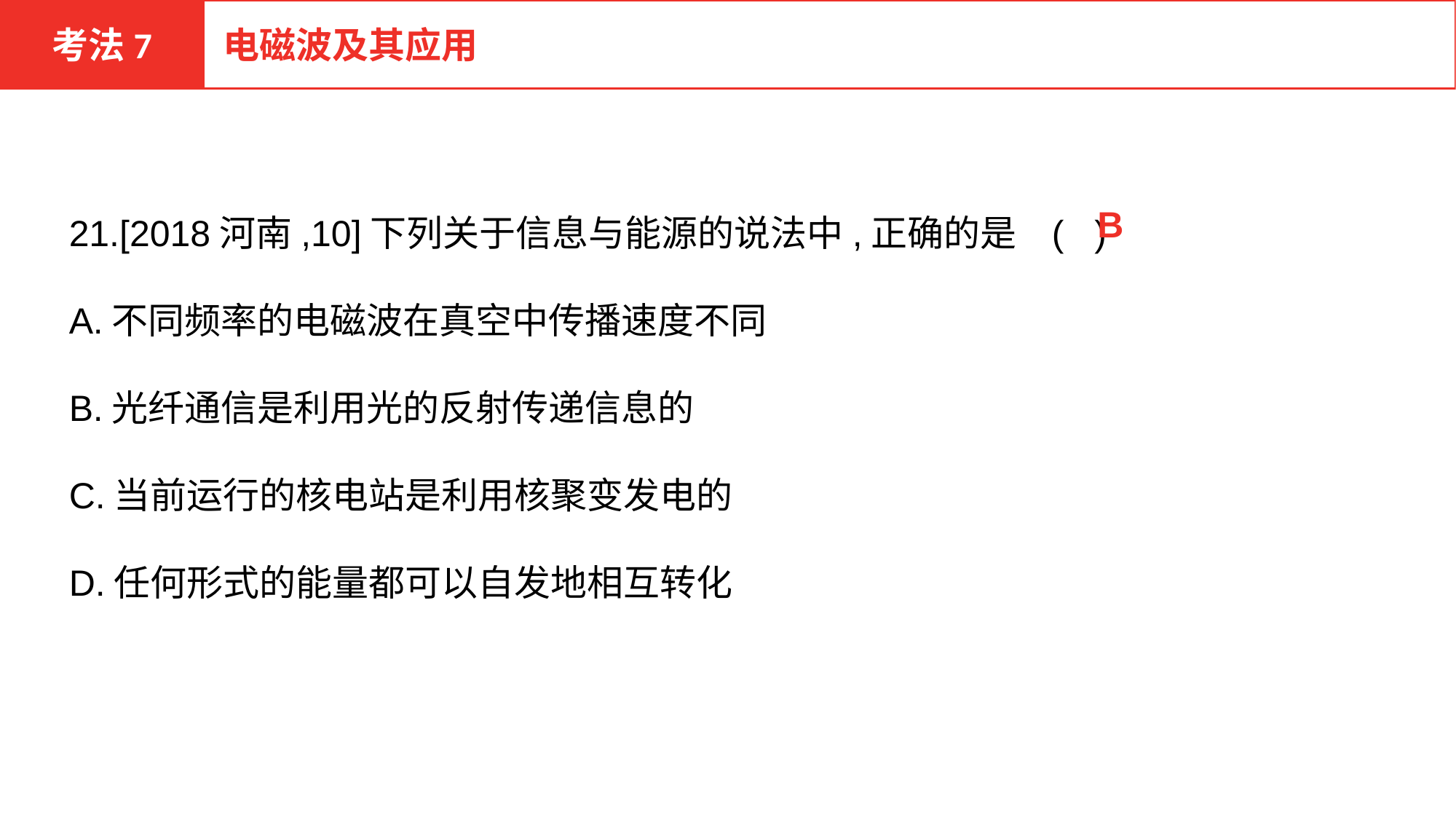

考法7
电磁波及其应用
21.[2018河南,10]下列关于信息与能源的说法中,正确的是	(   )
A.不同频率的电磁波在真空中传播速度不同
B.光纤通信是利用光的反射传递信息的
C.当前运行的核电站是利用核聚变发电的
D.任何形式的能量都可以自发地相互转化
B